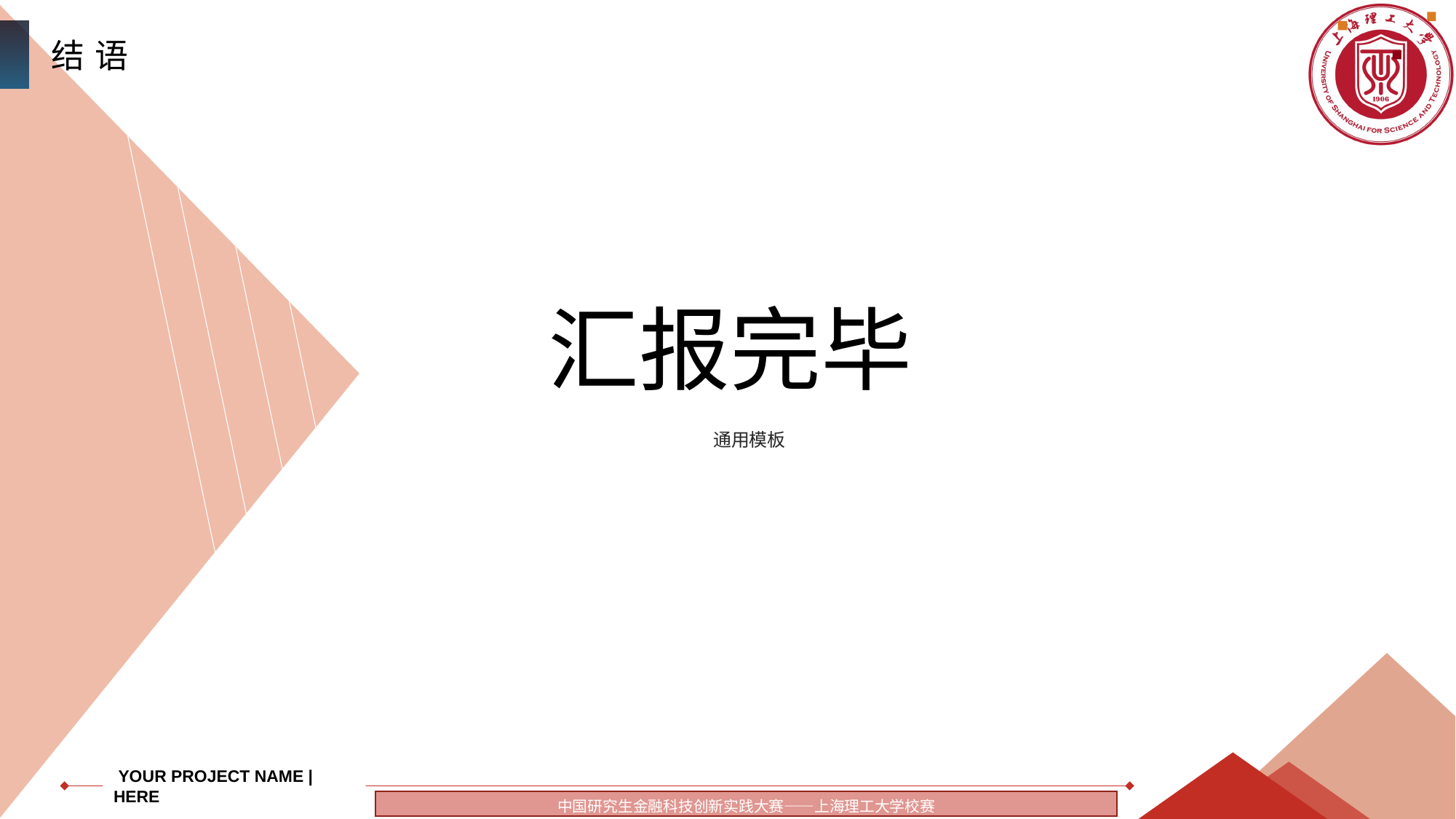

结 语

 YOUR PROJECT NAME | HERE
汇报完毕
通用模板